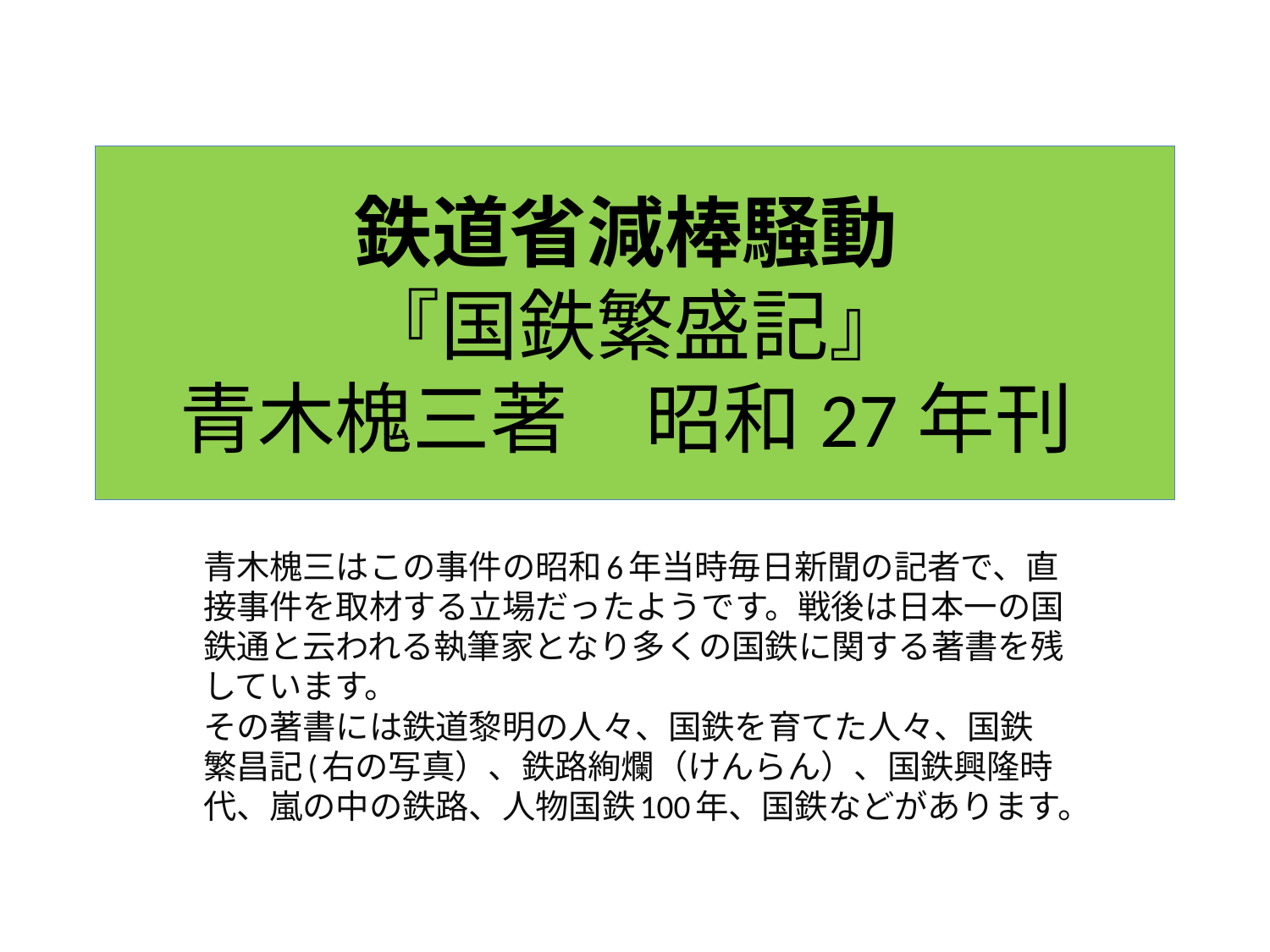

# 鉄道省減棒騒動  『国鉄繁盛記』 青木槐三著　昭和27年刊
青木槐三はこの事件の昭和6年当時毎日新聞の記者で、直接事件を取材する立場だったようです。戦後は日本一の国鉄通と云われる執筆家となり多くの国鉄に関する著書を残しています。
その著書には鉄道黎明の人々、国鉄を育てた人々、国鉄繁昌記(右の写真）、鉄路絢爛（けんらん）、国鉄興隆時代、嵐の中の鉄路、人物国鉄100年、国鉄などがあります。